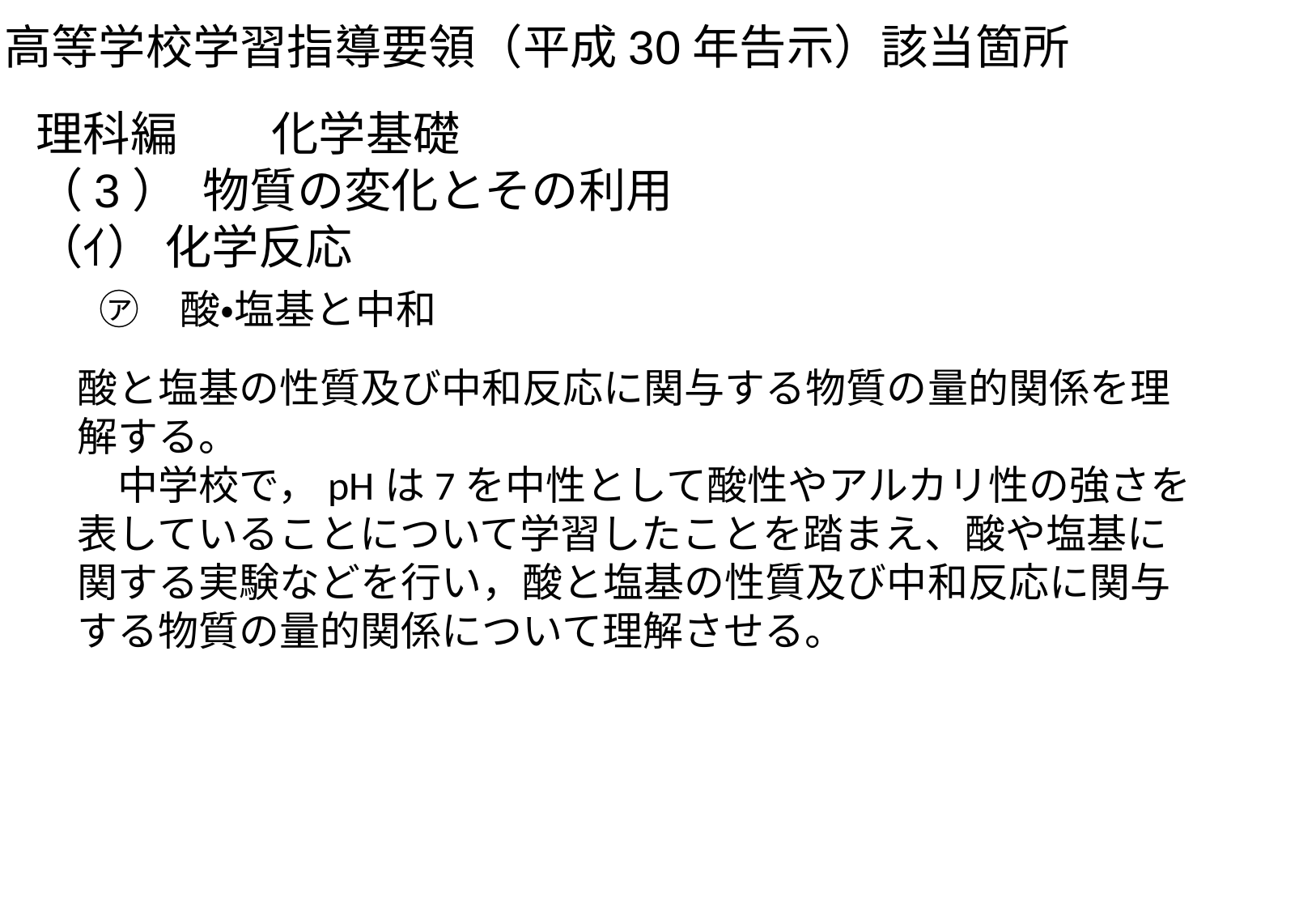

高等学校学習指導要領（平成30年告示）該当箇所
理科編　　化学基礎
（3） 物質の変化とその利用
（ｲ） 化学反応
　 ㋐　酸・塩基と中和
酸と塩基の性質及び中和反応に関与する物質の量的関係を理解する。
　中学校で，pHは7を中性として酸性やアルカリ性の強さを表していることについて学習したことを踏まえ、酸や塩基に関する実験などを行い，酸と塩基の性質及び中和反応に関与する物質の量的関係について理解させる。